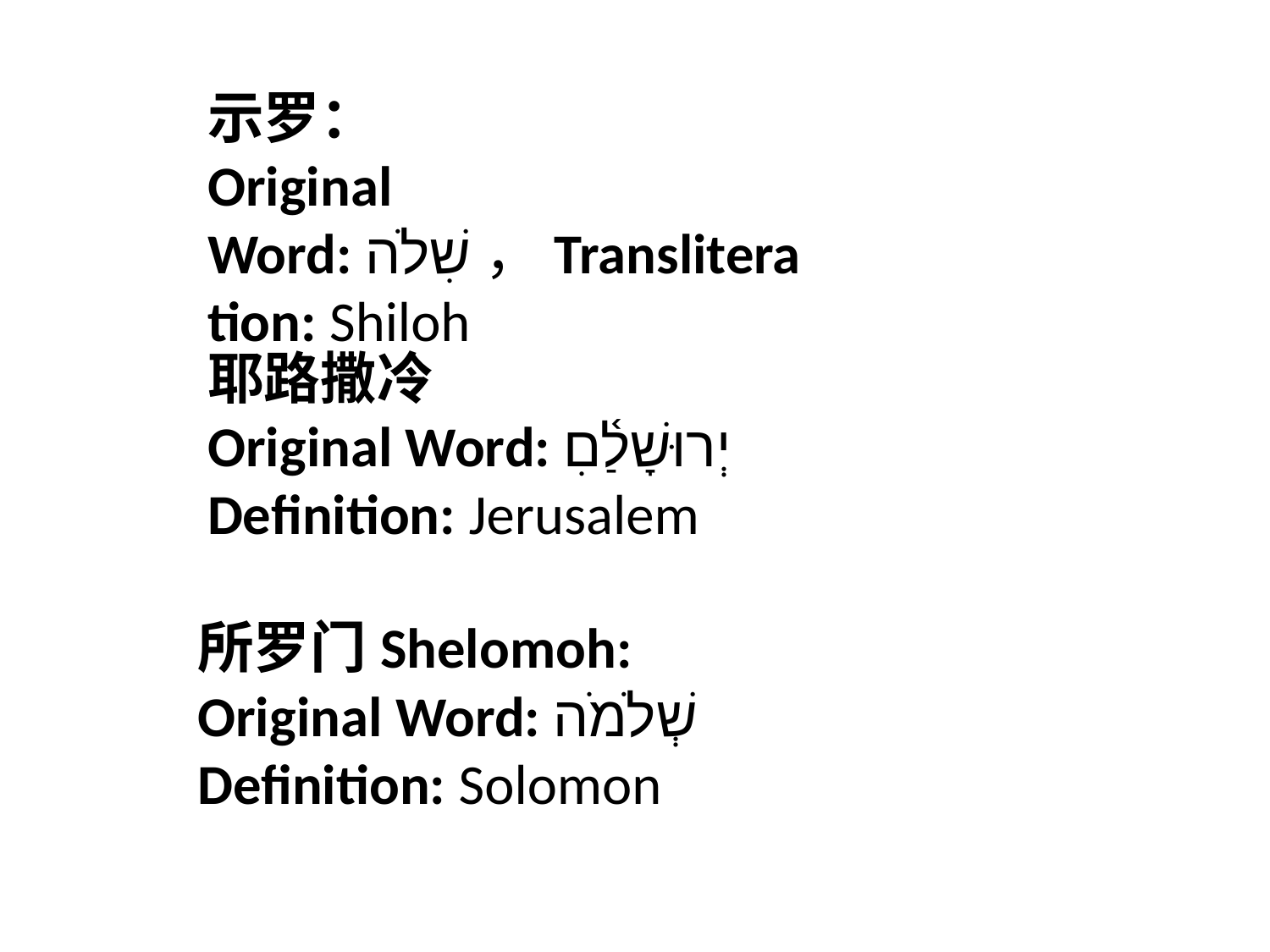

示罗：
Original Word: שִׁלֹה，Transliteration: Shiloh
耶路撒冷
Original Word: יְרוּשָׁלַ֫םִ
Definition: Jerusalem
所罗门Shelomoh: Original Word: שְׁלֹמֹה
Definition: Solomon